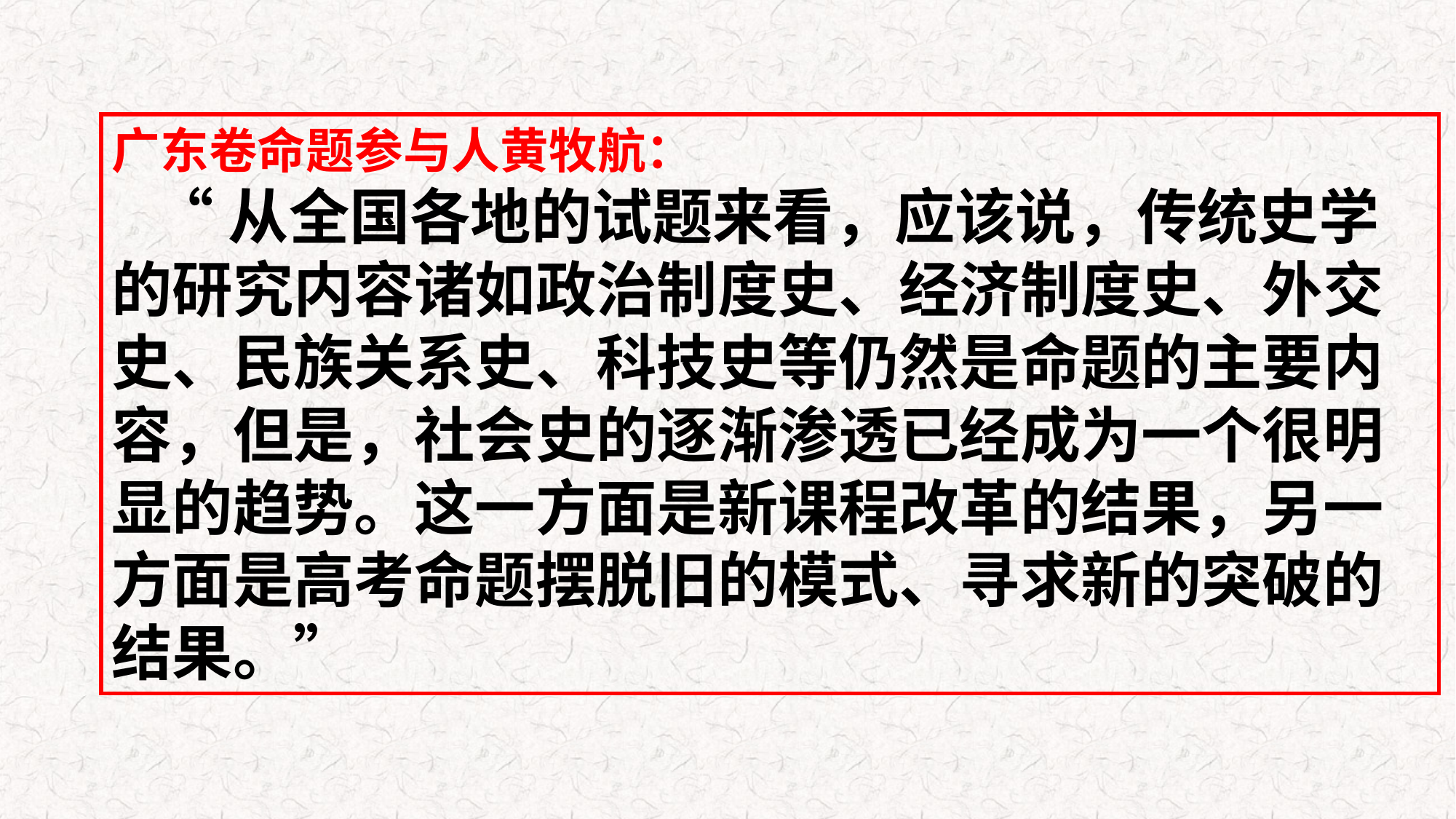

广东卷命题参与人黄牧航：
   “从全国各地的试题来看，应该说，传统史学的研究内容诸如政治制度史、经济制度史、外交史、民族关系史、科技史等仍然是命题的主要内容，但是，社会史的逐渐渗透已经成为一个很明显的趋势。这一方面是新课程改革的结果，另一方面是高考命题摆脱旧的模式、寻求新的突破的结果。”